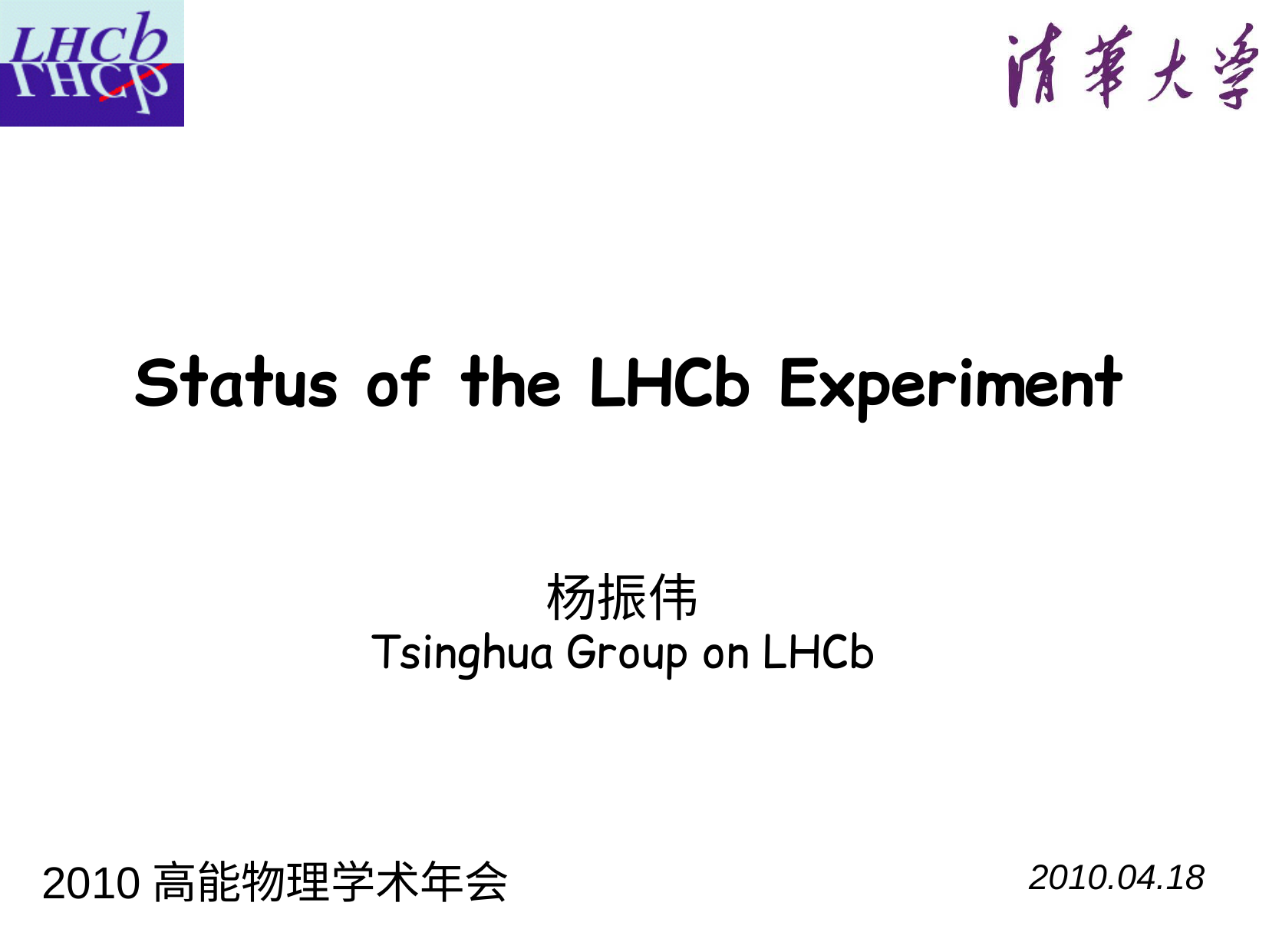

# Status of the LHCb Experiment
杨振伟
Tsinghua Group on LHCb
 2010.04.18
2010高能物理学术年会